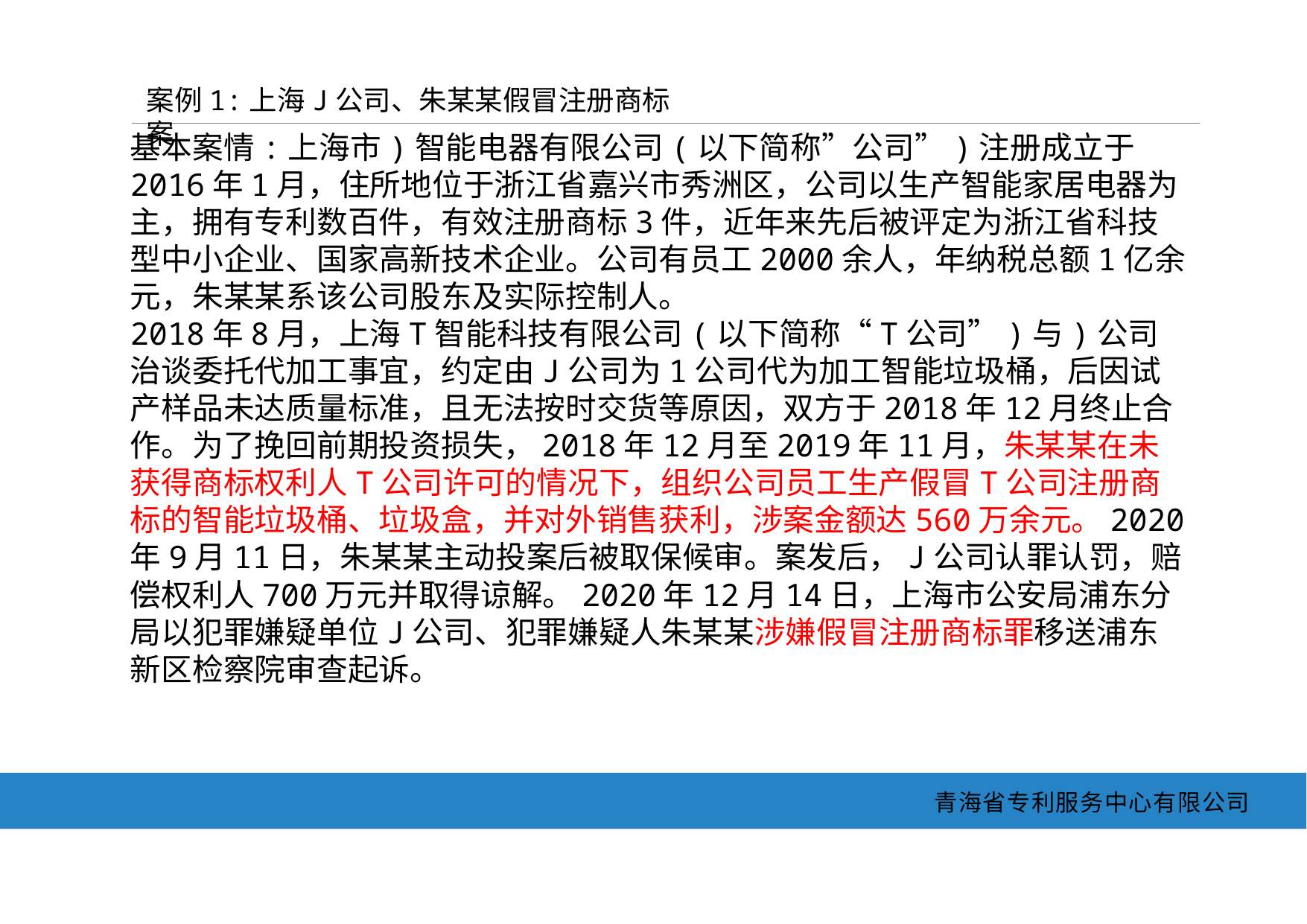

案例1:上海J公司、朱某某假冒注册商标案
基本案情:上海市)智能电器有限公司(以下简称”公司”)注册成立于2016年1月，住所地位于浙江省嘉兴市秀洲区，公司以生产智能家居电器为主，拥有专利数百件，有效注册商标3件，近年来先后被评定为浙江省科技型中小企业、国家高新技术企业。公司有员工2000余人，年纳税总额1亿余元，朱某某系该公司股东及实际控制人。
2018年8月，上海T智能科技有限公司(以下简称“T公司”)与)公司治谈委托代加工事宜，约定由J公司为1公司代为加工智能垃圾桶，后因试产样品未达质量标准，且无法按时交货等原因，双方于2018年12月终止合作。为了挽回前期投资损失，2018年12月至2019年11月，朱某某在未获得商标权利人T公司许可的情况下，组织公司员工生产假冒T公司注册商标的智能垃圾桶、垃圾盒，并对外销售获利，涉案金额达560万余元。2020年9月11日，朱某某主动投案后被取保候审。案发后，J公司认罪认罚，赔偿权利人700万元并取得谅解。2020年12月14日，上海市公安局浦东分局以犯罪嫌疑单位J公司、犯罪嫌疑人朱某某涉嫌假冒注册商标罪移送浦东新区检察院审查起诉。

青海省专利服务中心有限公司